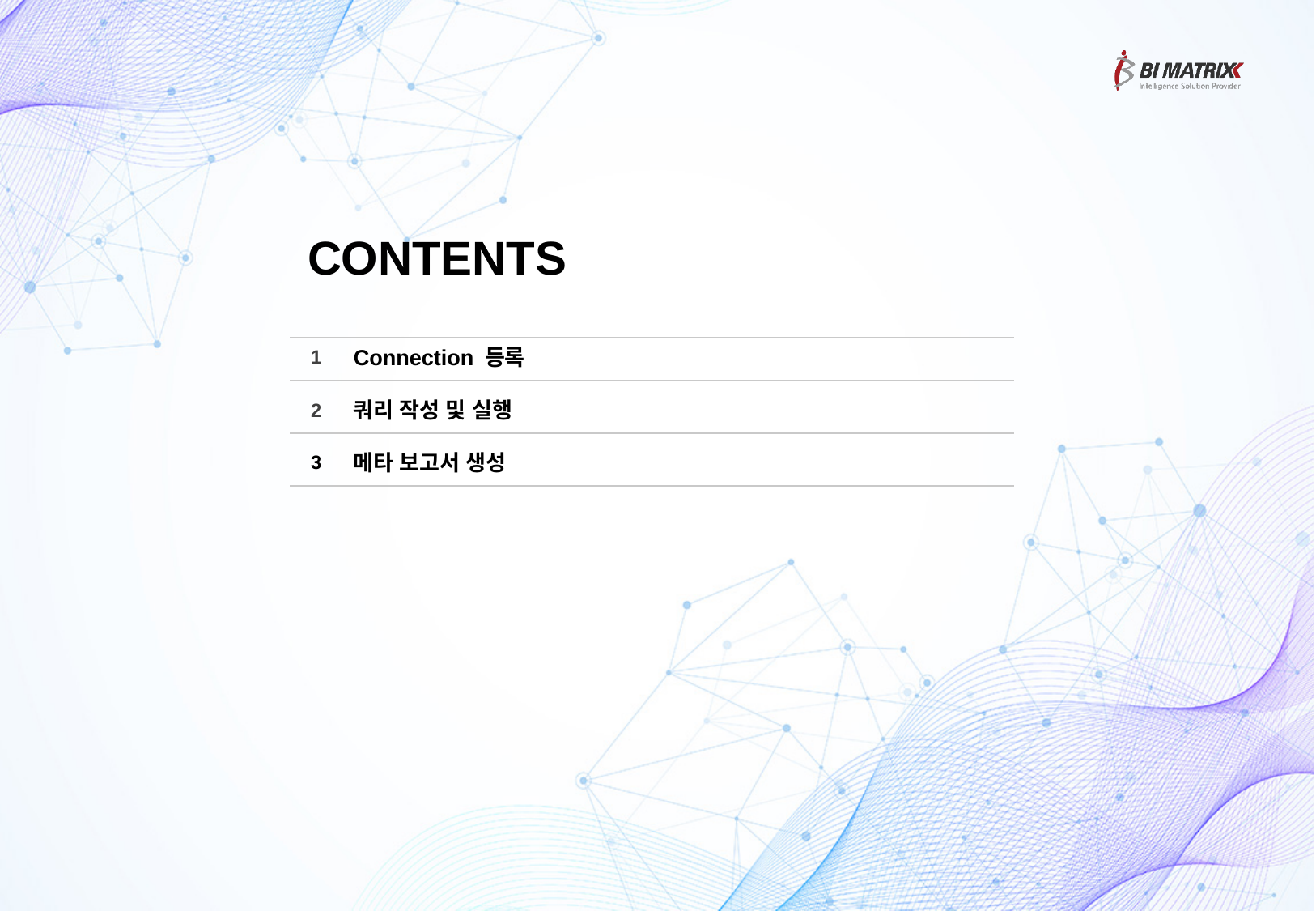

CONTENTS
Connection 등록
1
쿼리 작성 및 실행

2
메타 보고서 생성
3